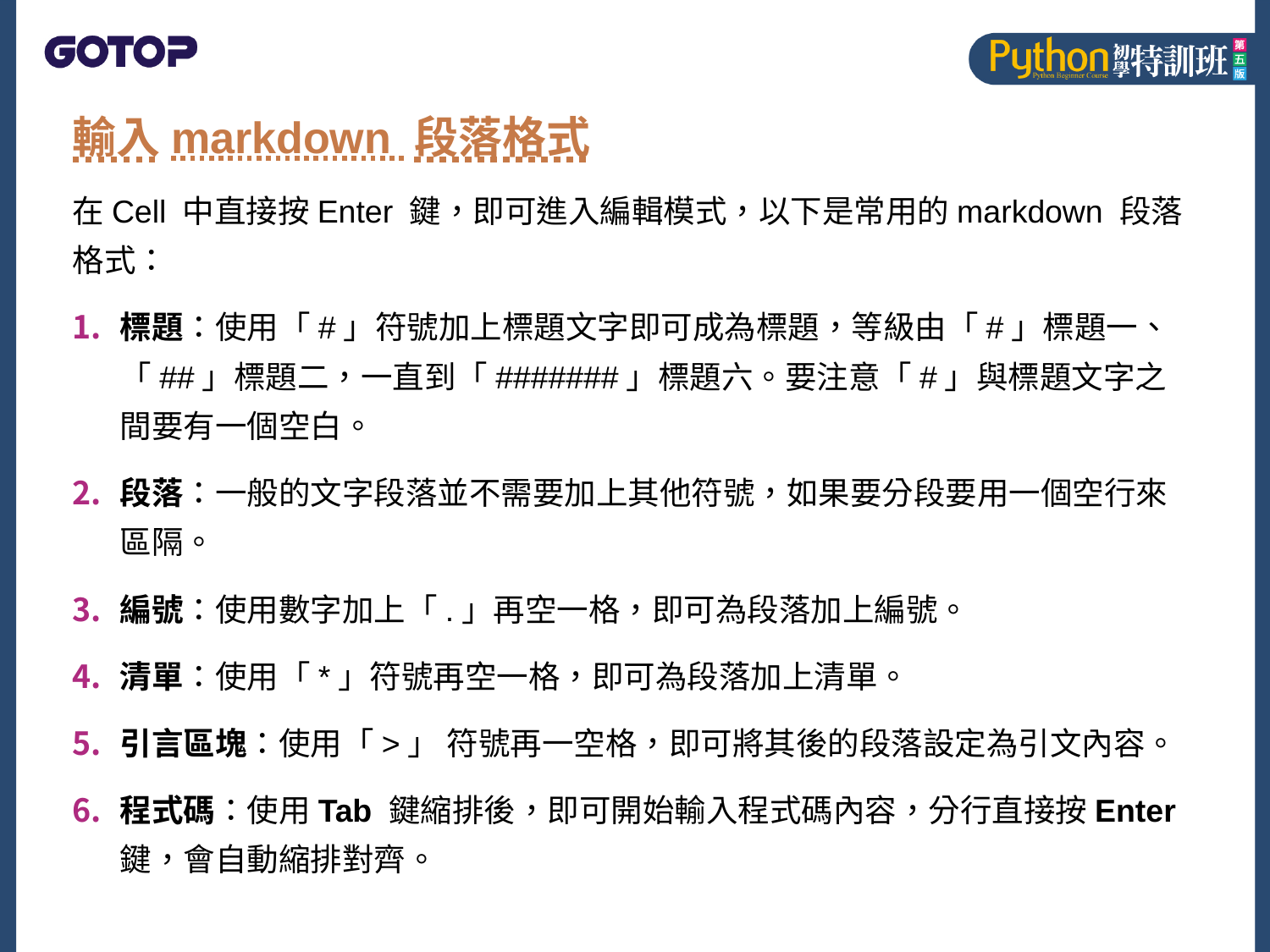

輸入markdown 段落格式
在Cell 中直接按Enter 鍵，即可進入編輯模式，以下是常用的markdown 段落格式：
標題：使用「#」符號加上標題文字即可成為標題，等級由「#」標題一、「##」標題二，一直到「#######」標題六。要注意「#」與標題文字之間要有一個空白。
段落：一般的文字段落並不需要加上其他符號，如果要分段要用一個空行來區隔。
編號：使用數字加上「.」再空一格，即可為段落加上編號。
清單：使用「*」符號再空一格，即可為段落加上清單。
引言區塊：使用「>」 符號再一空格，即可將其後的段落設定為引文內容。
程式碼：使用Tab 鍵縮排後，即可開始輸入程式碼內容，分行直接按Enter 鍵，會自動縮排對齊。